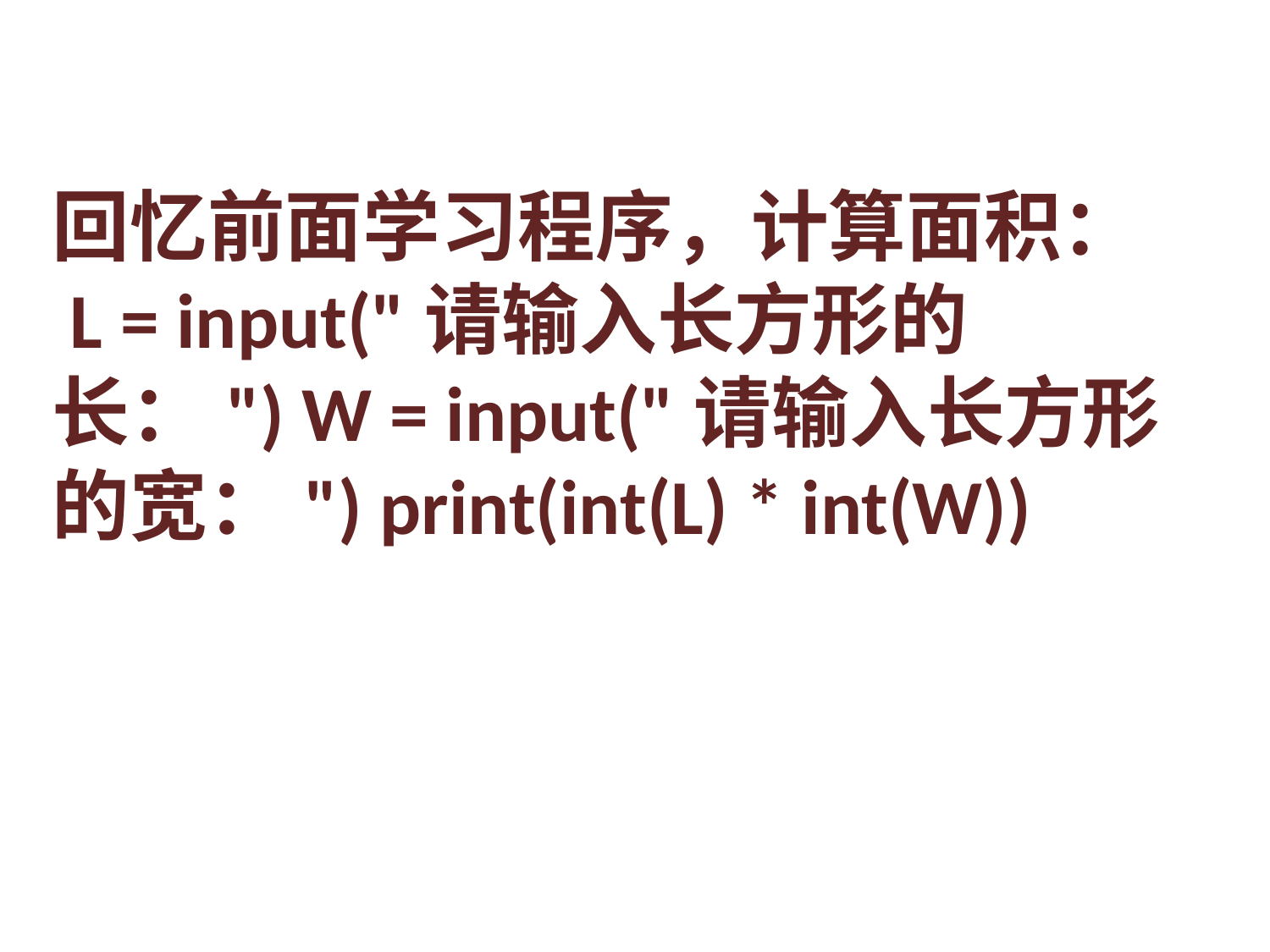

回忆前面学习程序，计算面积：
 L = input("请输入长方形的长：") W = input("请输入长方形的宽：") print(int(L) * int(W))